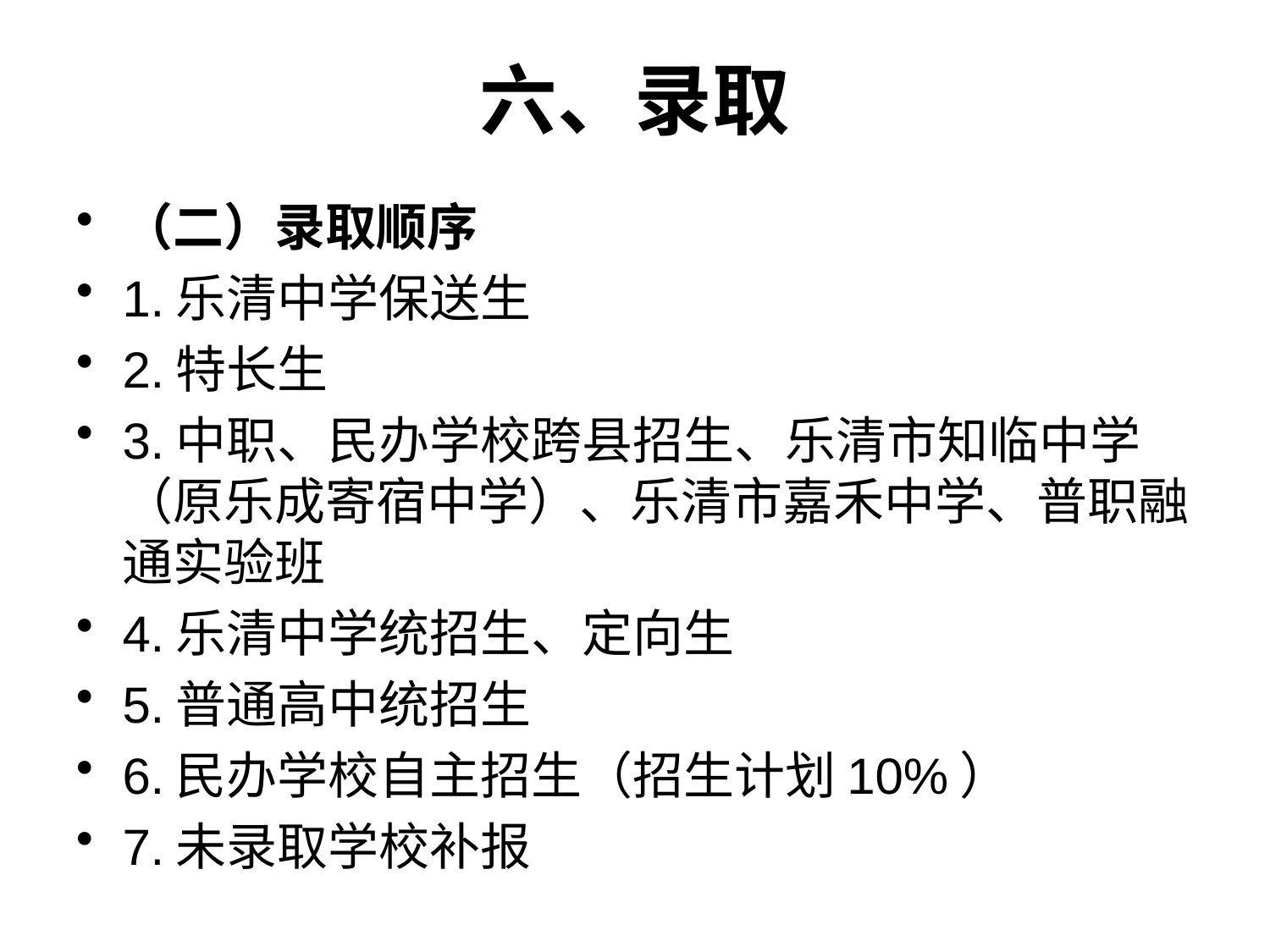

# 六、录取
（二）录取顺序
1.乐清中学保送生
2.特长生
3.中职、民办学校跨县招生、乐清市知临中学（原乐成寄宿中学）、乐清市嘉禾中学、普职融通实验班
4.乐清中学统招生、定向生
5.普通高中统招生
6.民办学校自主招生（招生计划10%）
7.未录取学校补报